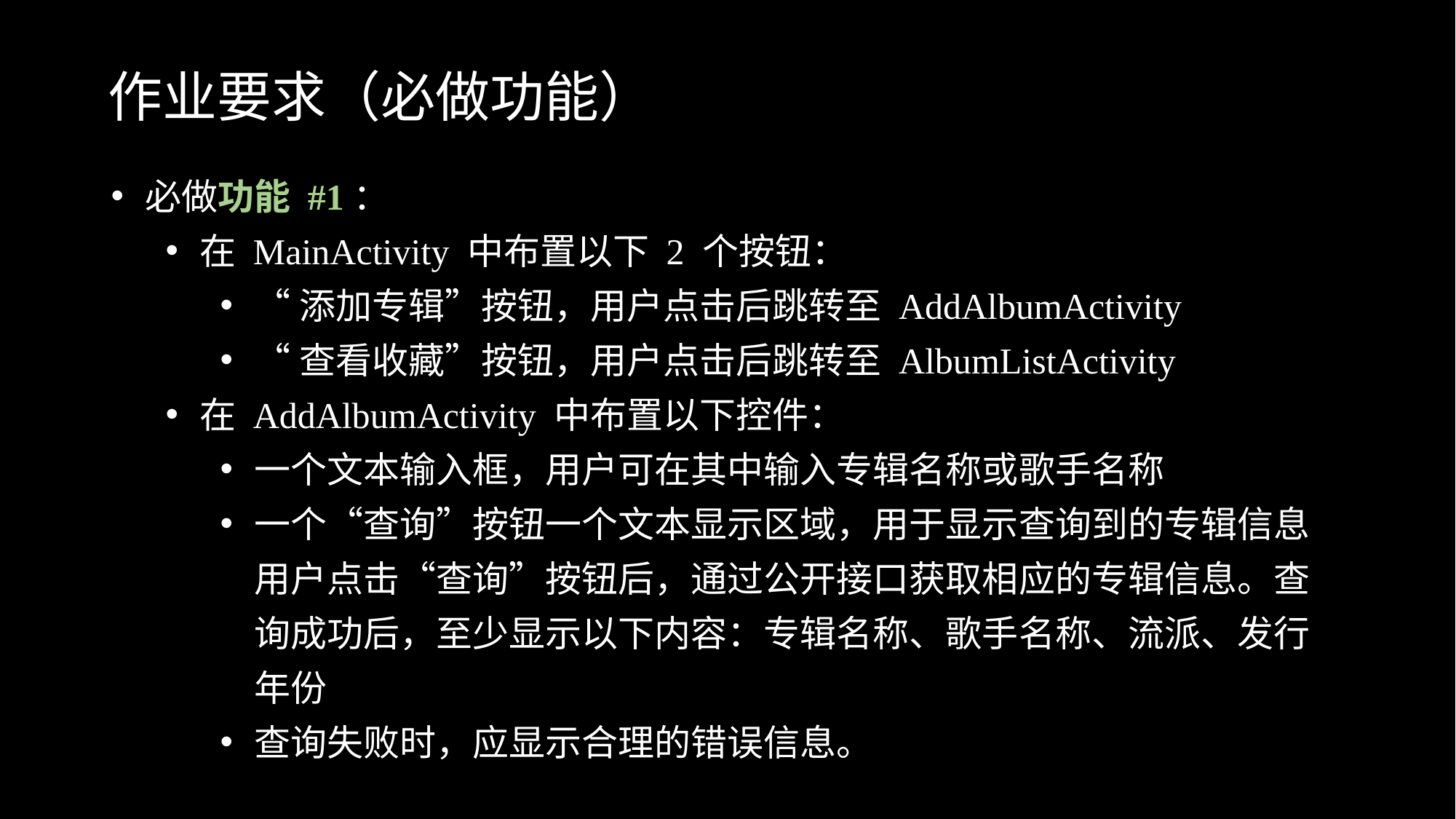

作业要求（必做功能）
必做功能 #1：
在 MainActivity 中布置以下 2 个按钮：
“添加专辑”按钮，用户点击后跳转至 AddAlbumActivity
“查看收藏”按钮，用户点击后跳转至 AlbumListActivity
在 AddAlbumActivity 中布置以下控件：
一个文本输入框，用户可在其中输入专辑名称或歌手名称
一个“查询”按钮一个文本显示区域，用于显示查询到的专辑信息用户点击“查询”按钮后，通过公开接口获取相应的专辑信息。查询成功后，至少显示以下内容：专辑名称、歌手名称、流派、发行年份
查询失败时，应显示合理的错误信息。